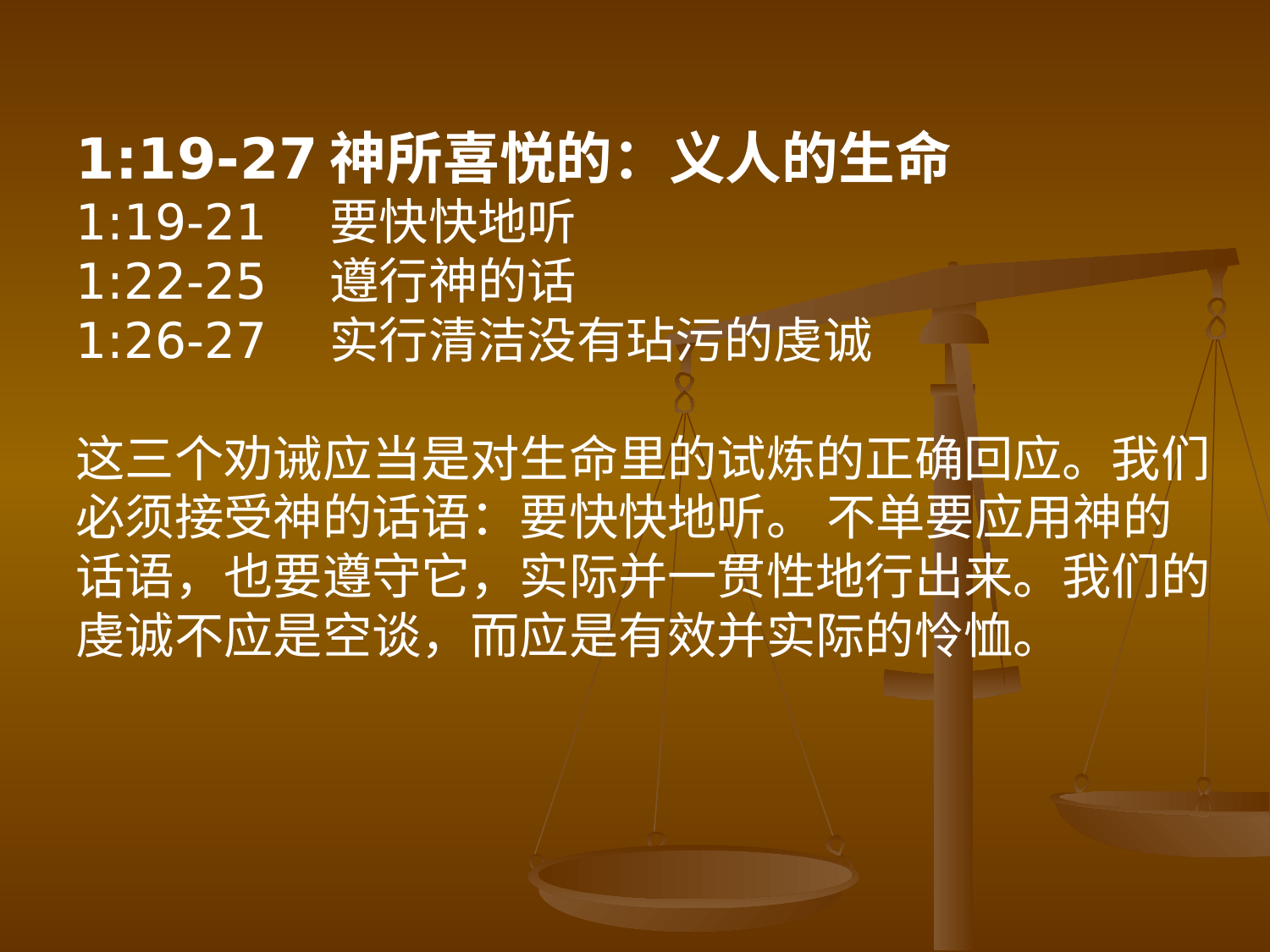

1:19-27	神所喜悦的：义人的生命
1:19-21	要快快地听
1:22-25 	遵行神的话
1:26-27	实行清洁没有玷污的虔诚

这三个劝诫应当是对生命里的试炼的正确回应。我们必须接受神的话语：要快快地听。 不单要应用神的话语，也要遵守它，实际并一贯性地行出来。我们的虔诚不应是空谈，而应是有效并实际的怜恤。